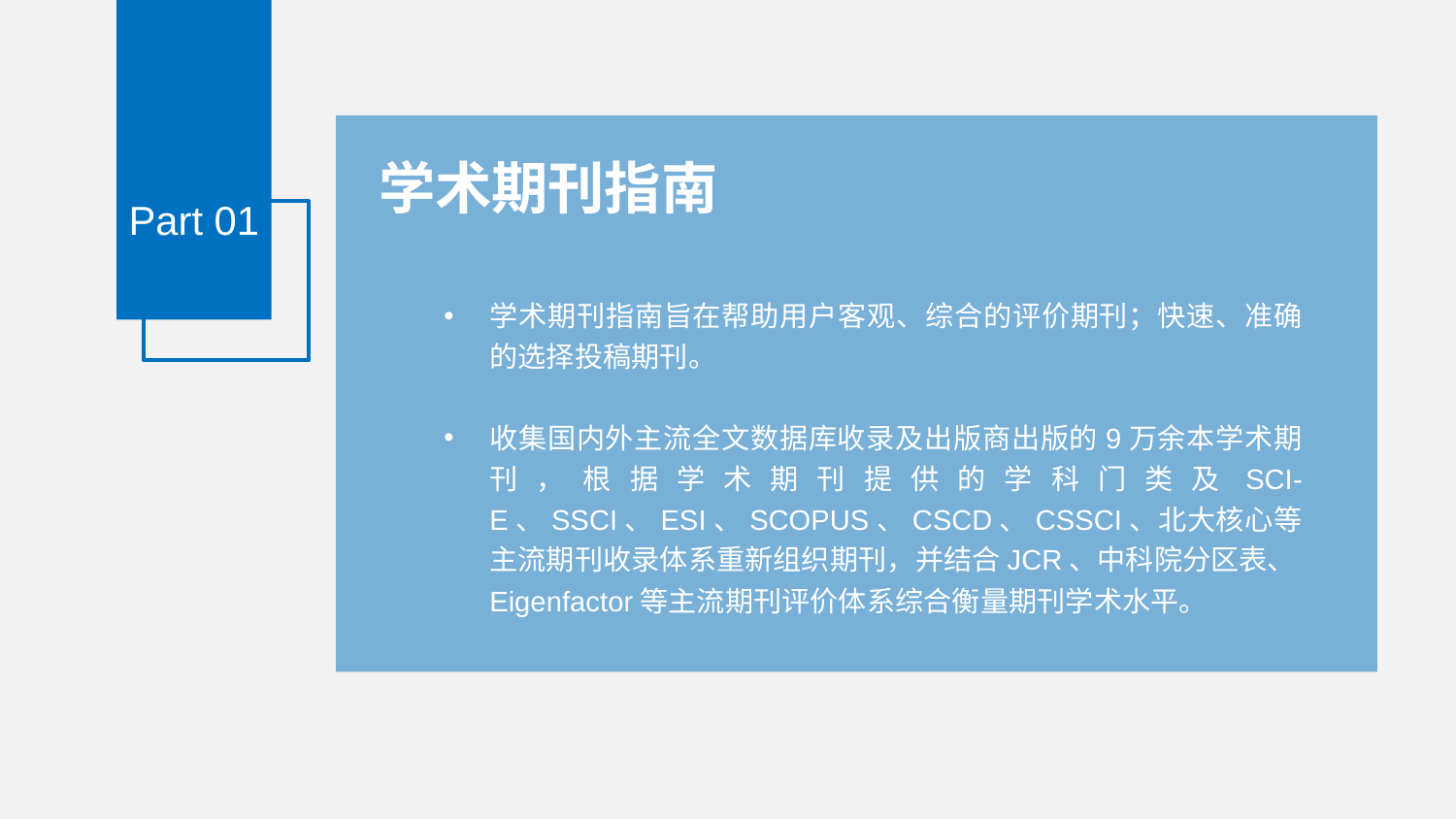

学术期刊指南
学术期刊指南旨在帮助用户客观、综合的评价期刊；快速、准确的选择投稿期刊。

收集国内外主流全文数据库收录及出版商出版的9万余本学术期刊，根据学术期刊提供的学科门类及SCI-E、SSCI、ESI、SCOPUS、CSCD、CSSCI、北大核心等主流期刊收录体系重新组织期刊，并结合JCR、中科院分区表、Eigenfactor等主流期刊评价体系综合衡量期刊学术水平。
Part 01